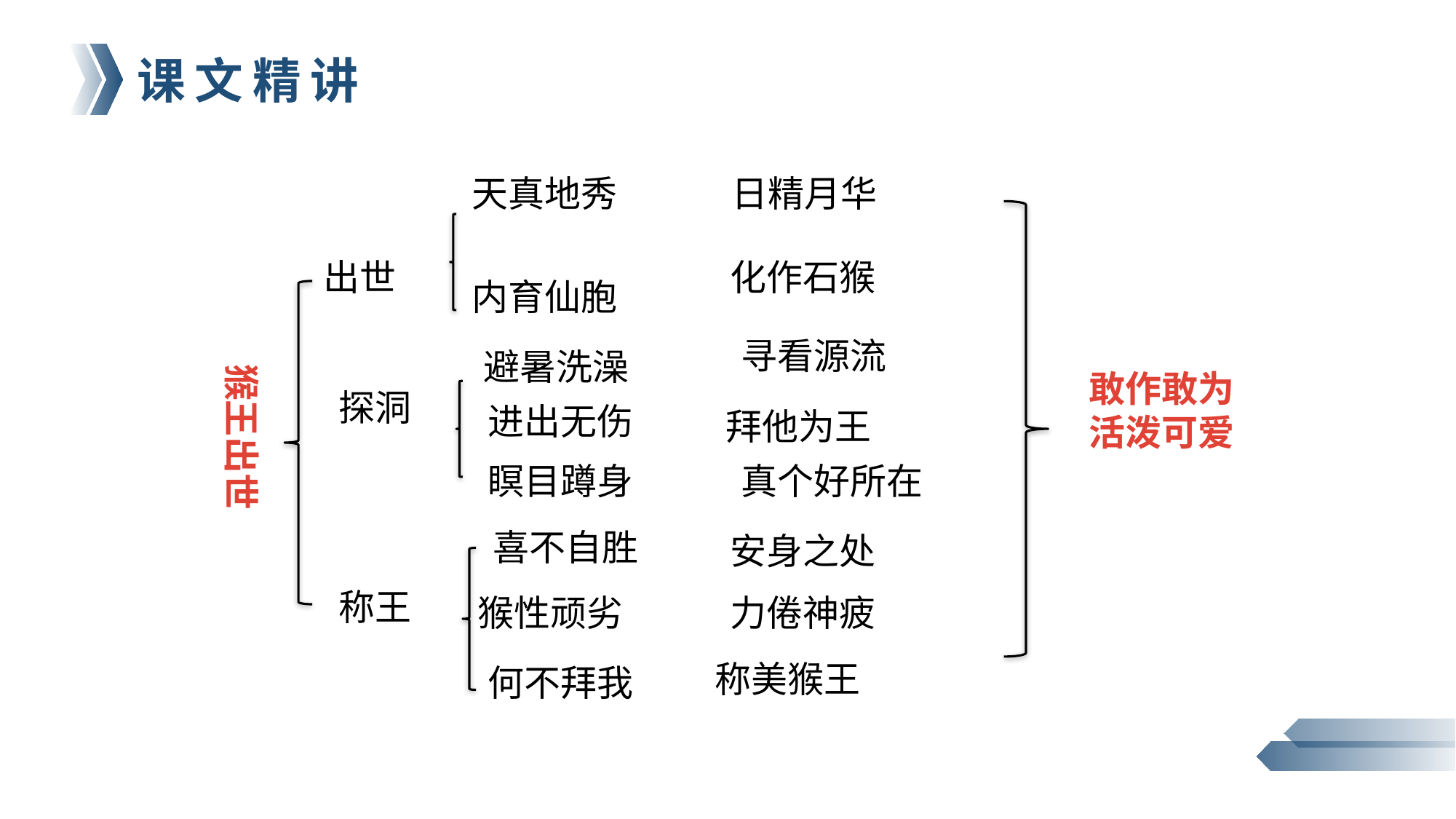

日精月华
天真地秀

出世
化作石猴
内育仙胞

猴王出世
寻看源流
避暑洗澡
敢作敢为
活泼可爱

探洞
进出无伤
拜他为王

真个好所在
瞑目蹲身

喜不自胜
安身之处

称王
猴性顽劣
力倦神疲
称美猴王
何不拜我